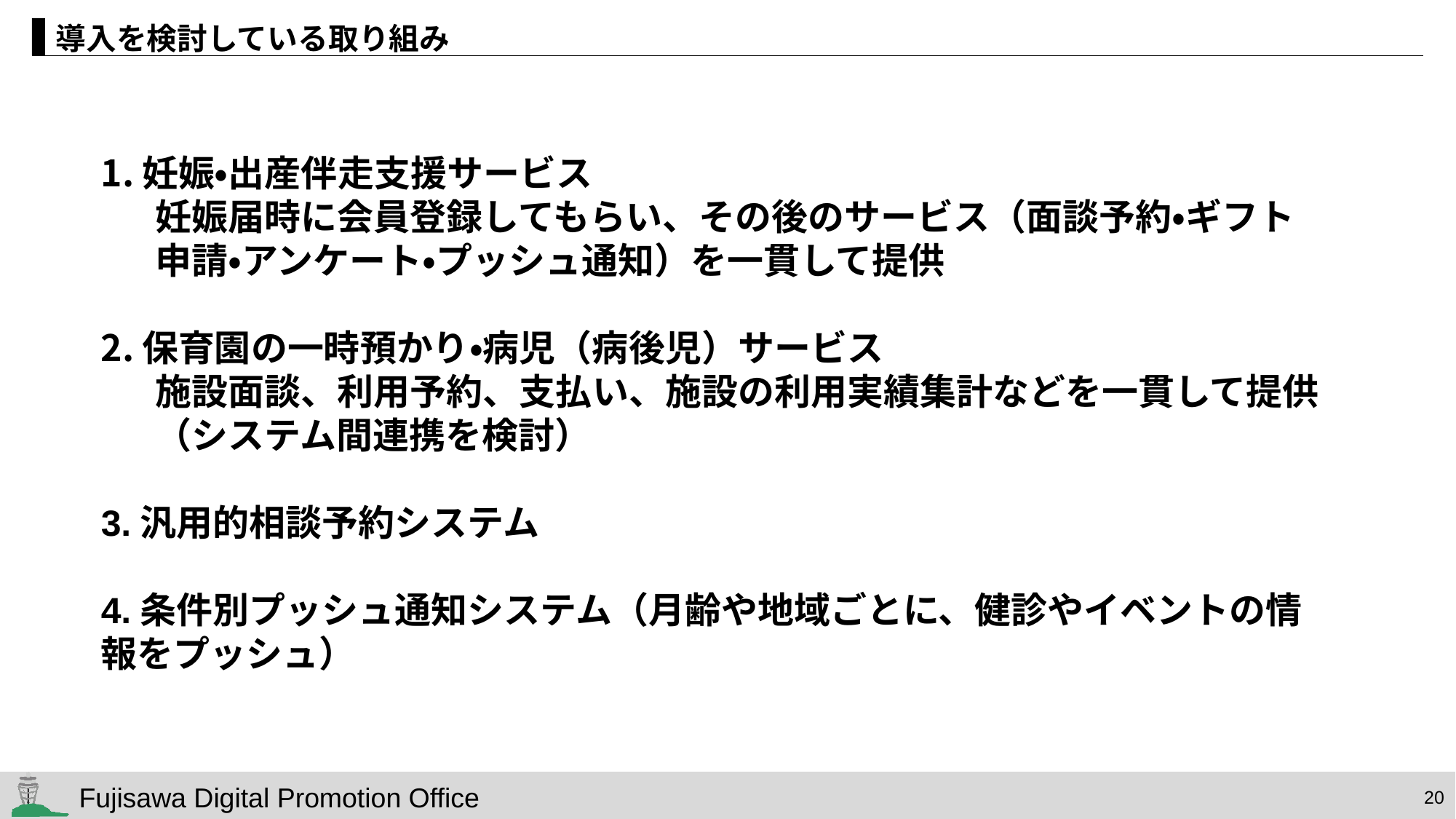

導入を検討している取り組み

妊娠・出産伴走支援サービス
妊娠届時に会員登録してもらい、その後のサービス（面談予約・ギフト申請・アンケート・プッシュ通知）を一貫して提供

保育園の一時預かり・病児（病後児）サービス
施設面談、利用予約、支払い、施設の利用実績集計などを一貫して提供
（システム間連携を検討）

3.汎用的相談予約システム

4.条件別プッシュ通知システム（月齢や地域ごとに、健診やイベントの情報をプッシュ）
20